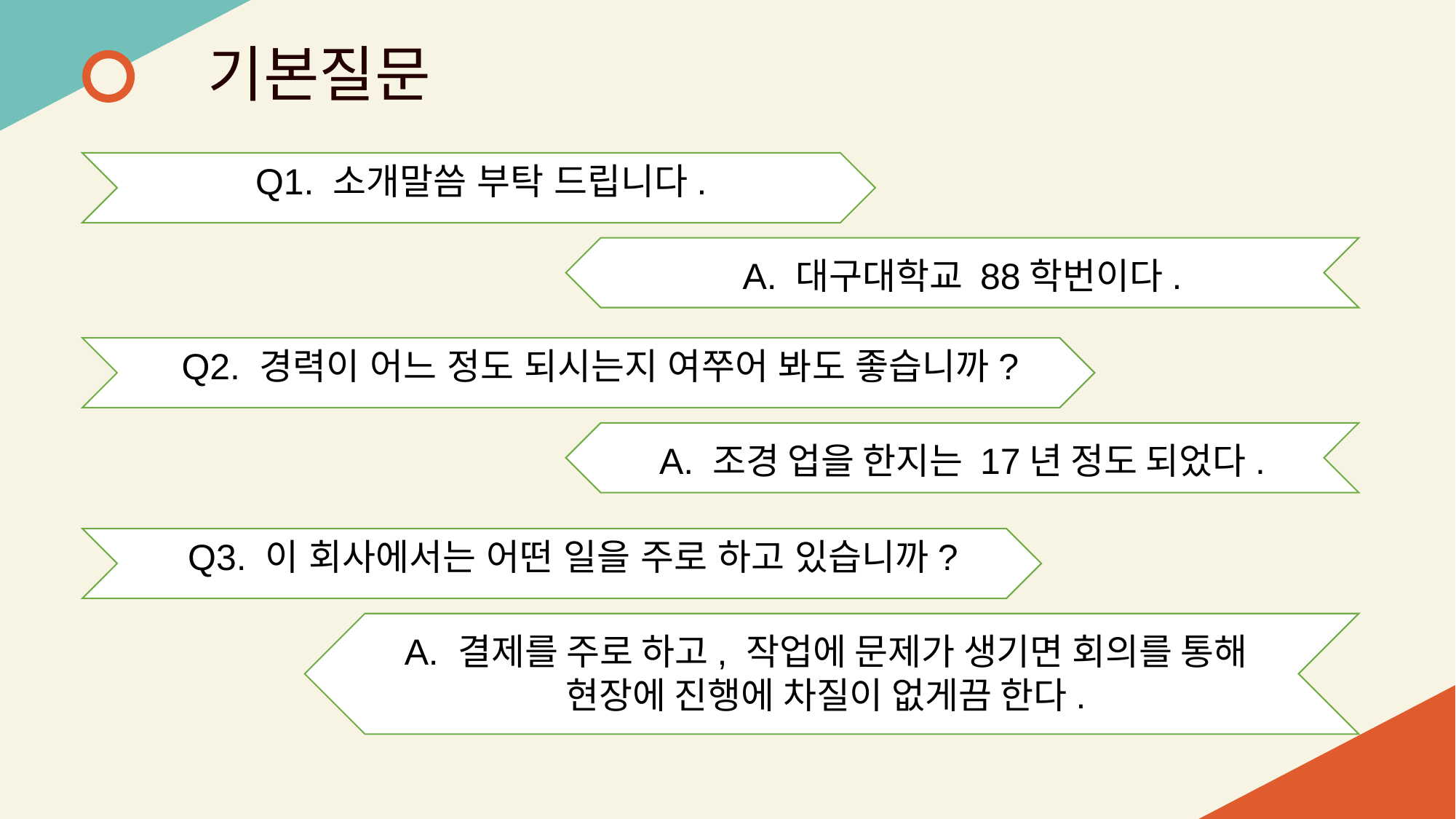

기본질문

Q1. 소개말씀 부탁 드립니다.

A. 대구대학교 88학번이다.

Q2. 경력이 어느 정도 되시는지 여쭈어 봐도 좋습니까?

A. 조경 업을 한지는 17년 정도 되었다.

Q3. 이 회사에서는 어떤 일을 주로 하고 있습니까?

A. 결제를 주로 하고, 작업에 문제가 생기면 회의를 통해 현장에 진행에 차질이 없게끔 한다.